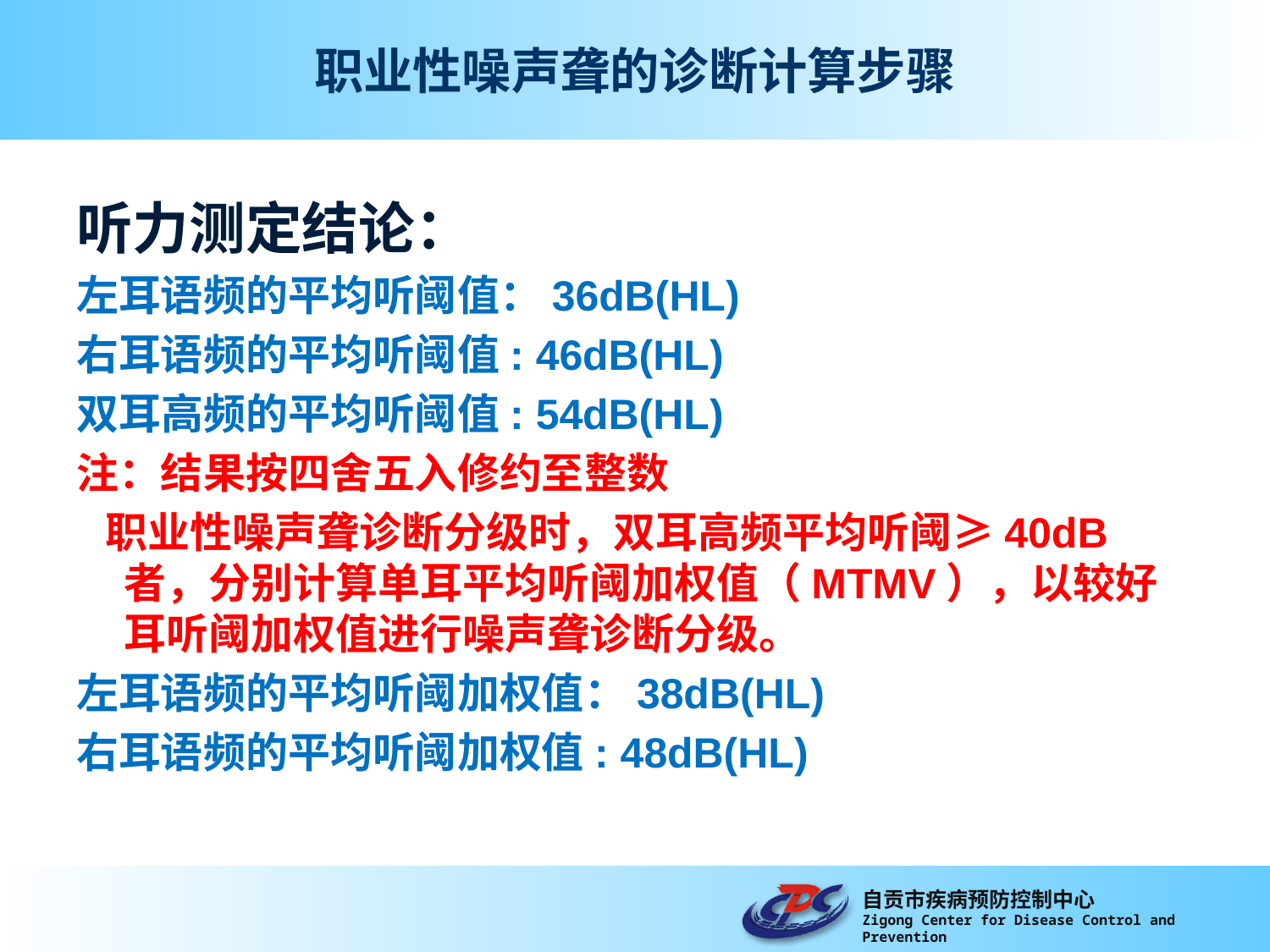

# 职业性噪声聋的诊断计算步骤
听力测定结论：
左耳语频的平均听阈值：36dB(HL)
右耳语频的平均听阈值: 46dB(HL)
双耳高频的平均听阈值: 54dB(HL)
注：结果按四舍五入修约至整数
  职业性噪声聋诊断分级时，双耳高频平均听阈≥40dB者，分别计算单耳平均听阈加权值（MTMV），以较好耳听阈加权值进行噪声聋诊断分级。
左耳语频的平均听阈加权值：38dB(HL)
右耳语频的平均听阈加权值: 48dB(HL)

80